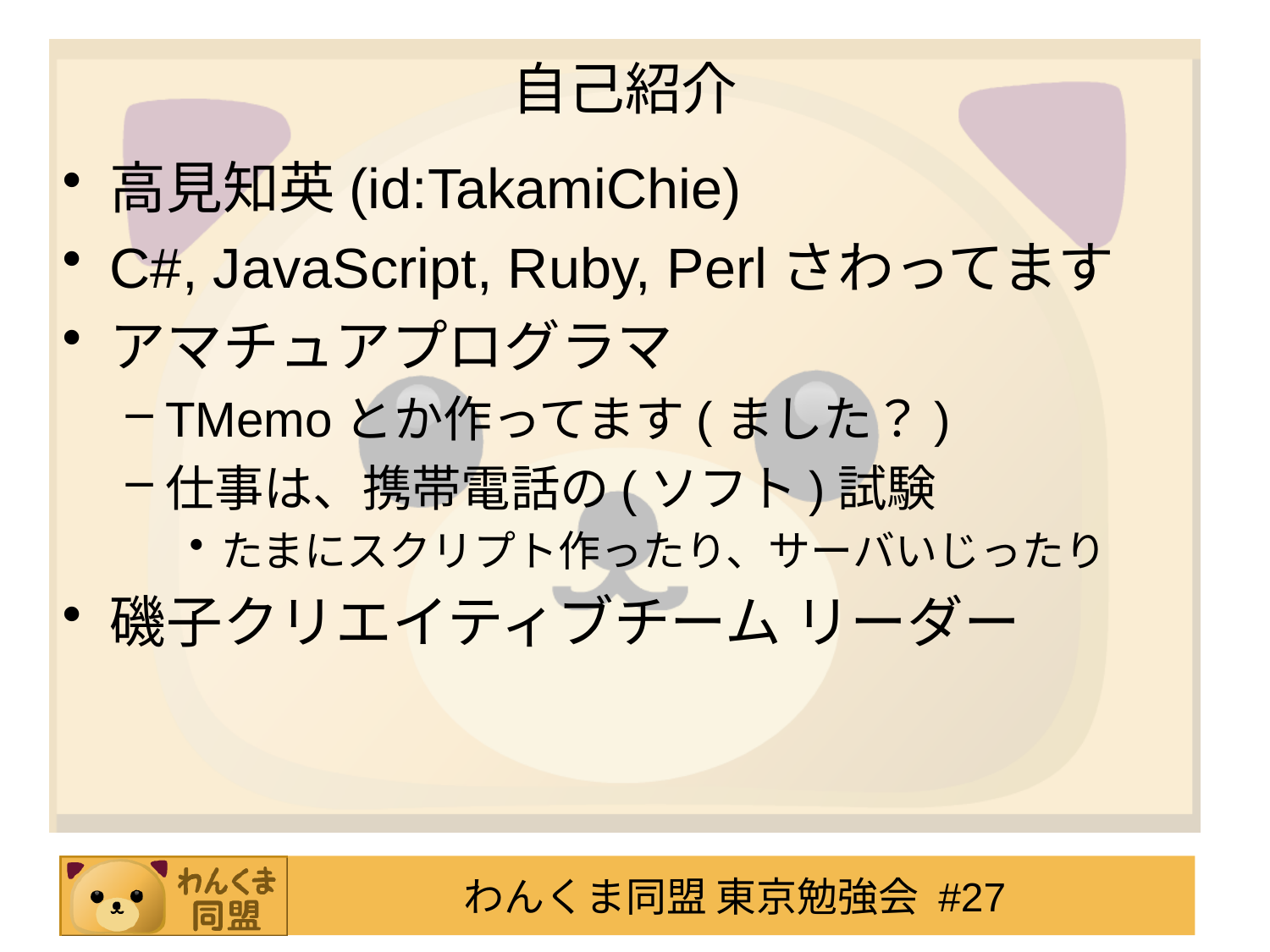

# 自己紹介
高見知英(id:TakamiChie)
C#, JavaScript, Ruby, Perlさわってます
アマチュアプログラマ
TMemoとか作ってます(ました？)
仕事は、携帯電話の(ソフト)試験
たまにスクリプト作ったり、サーバいじったり
磯子クリエイティブチーム リーダー